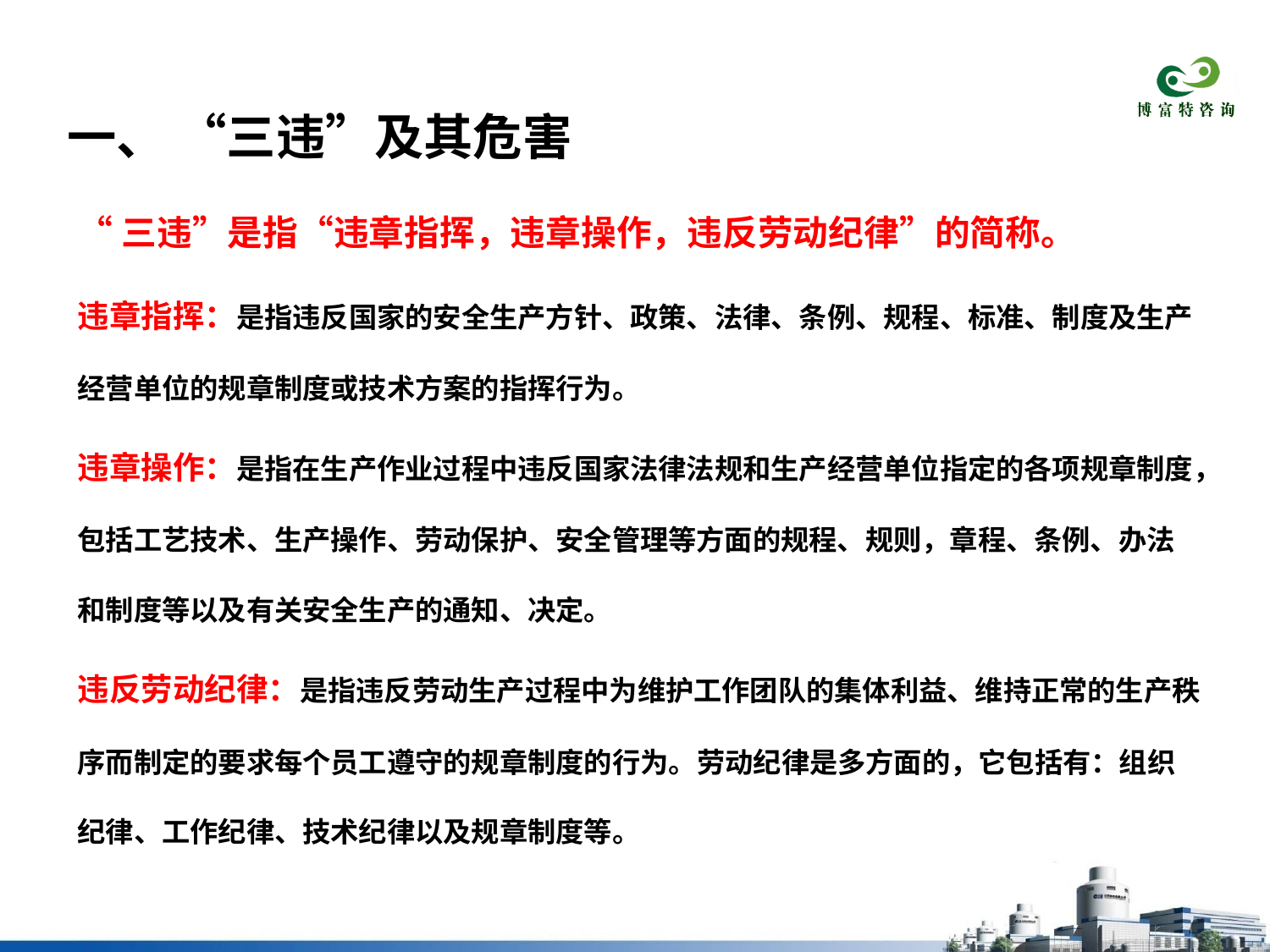

# 一、 “三违”及其危害
“三违”是指“违章指挥，违章操作，违反劳动纪律”的简称。
违章指挥：是指违反国家的安全生产方针、政策、法律、条例、规程、标准、制度及生产经营单位的规章制度或技术方案的指挥行为。
违章操作：是指在生产作业过程中违反国家法律法规和生产经营单位指定的各项规章制度，包括工艺技术、生产操作、劳动保护、安全管理等方面的规程、规则，章程、条例、办法和制度等以及有关安全生产的通知、决定。
违反劳动纪律：是指违反劳动生产过程中为维护工作团队的集体利益、维持正常的生产秩序而制定的要求每个员工遵守的规章制度的行为。劳动纪律是多方面的，它包括有：组织纪律、工作纪律、技术纪律以及规章制度等。